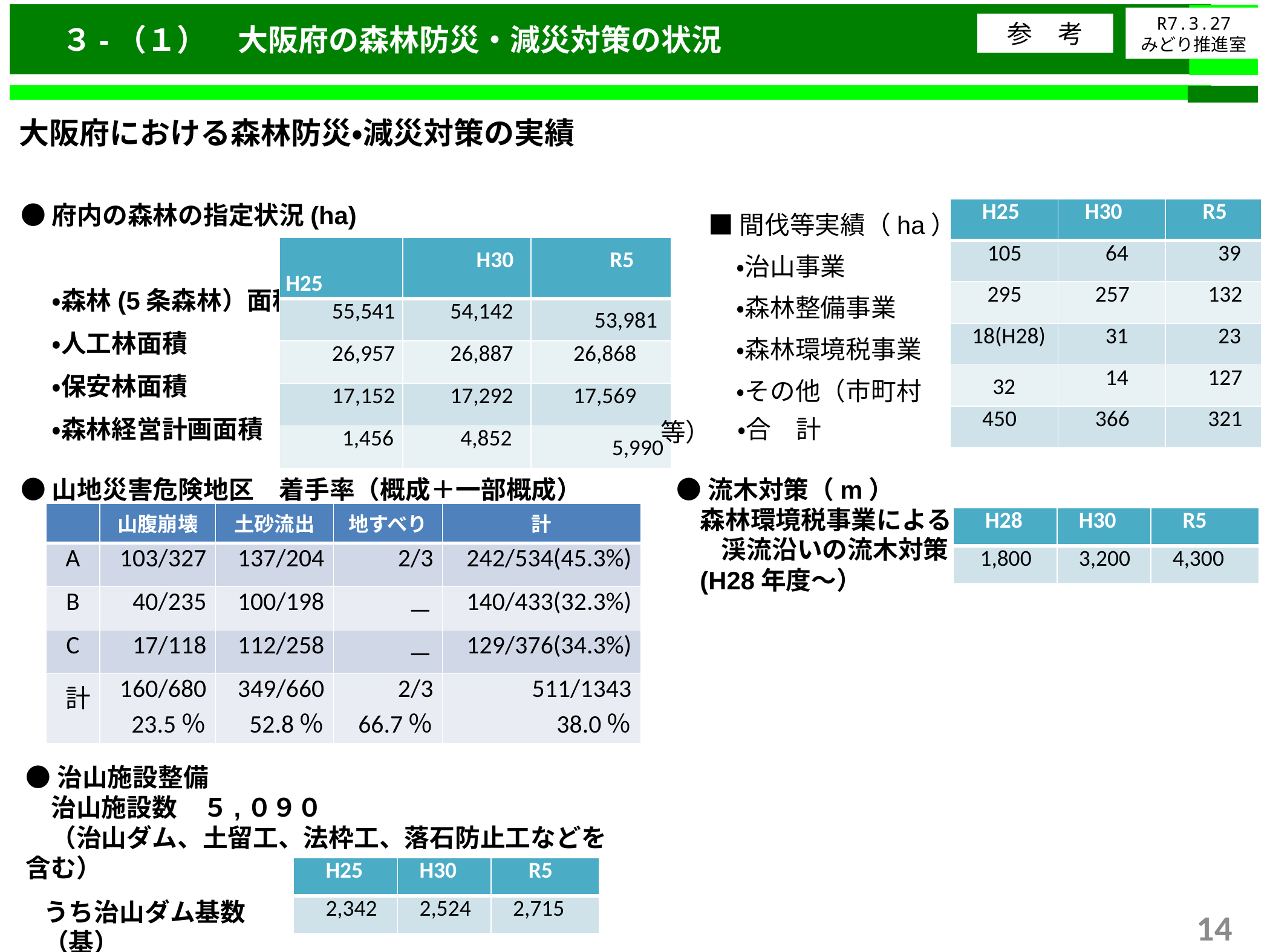

３-（１）　大阪府の森林防災・減災対策の状況

R7.3.27
みどり推進室
事前③
参　考
大阪府における森林防災・減災対策の実績

   　■ 間伐等実績（ha）
　　　・治山事業
　　　・森林整備事業
　　　・森林環境税事業
　　　・その他（市町村等）
●府内の森林の指定状況(ha)

　 ・森林(5条森林）面積
　 ・人工林面積
　 ・保安林面積
　 ・森林経営計画面積

●山地災害危険地区　着手率（概成＋一部概成）

| H25 | H30 | R5 |
| --- | --- | --- |
| 105 | 64 | 39 |
| 295 | 257 | 132 |
| 18(H28) | 31 | 23 |
| 32 | 14 | 127 |
| 450 | 366 | 321 |
| H25 | H30 | R5 |
| --- | --- | --- |
| 55,541 | 54,142 | 53,981 |
| 26,957 | 26,887 | 26,868 |
| 17,152 | 17,292 | 17,569 |
| 1,456 | 4,852 | 5,990 |
　　　・合　計
  ●流木対策（m）
     森林環境税事業による
　　 渓流沿いの流木対策
     (H28年度～）

|  | 山腹崩壊 | 土砂流出 | 地すべり | 計 |
| --- | --- | --- | --- | --- |
| A | 103/327 | 137/204 | 2/3 | 242/534(45.3%) |
| B | 40/235 | 100/198 | － | 140/433(32.3%) |
| C | 17/118 | 112/258 | － | 129/376(34.3%) |
| 計 | 160/680 23.5％ | 349/660 52.8％ | 2/3 66.7％ | 511/1343 38.0％ |
| H28 | H30 | R5 |
| --- | --- | --- |
| 1,800 | 3,200 | 4,300 |
●治山施設整備
　治山施設数　５,０９０
　（治山ダム、土留工、法枠工、落石防止工などを含む）
| H25 | H30 | R5 |
| --- | --- | --- |
| 2,342 | 2,524 | 2,715 |
うち治山ダム基数（基）
14